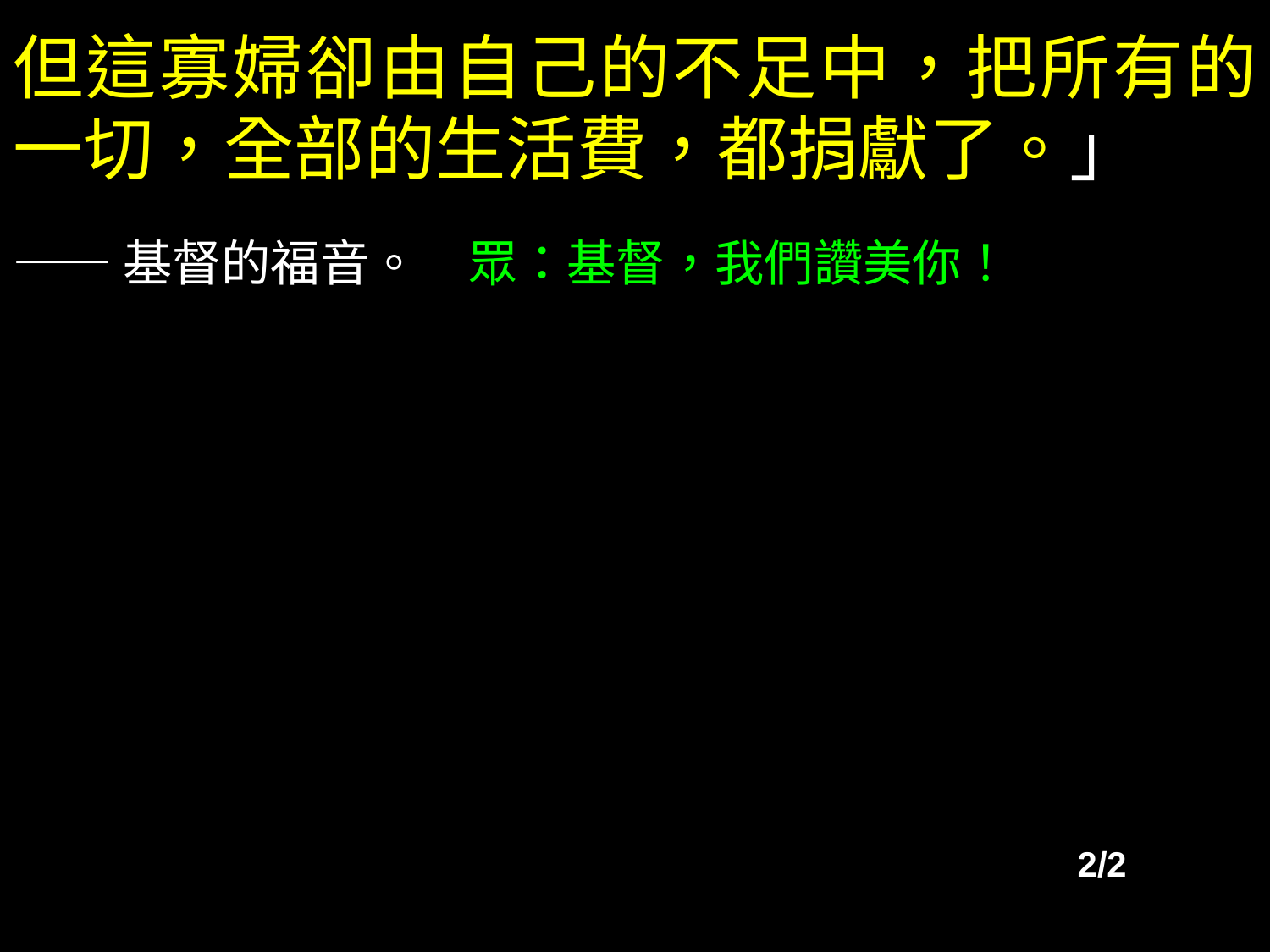

但這寡婦卻由自己的不足中，把所有的一切，全部的生活費，都捐獻了。」
——基督的福音。　眾：基督，我們讚美你！

2/2